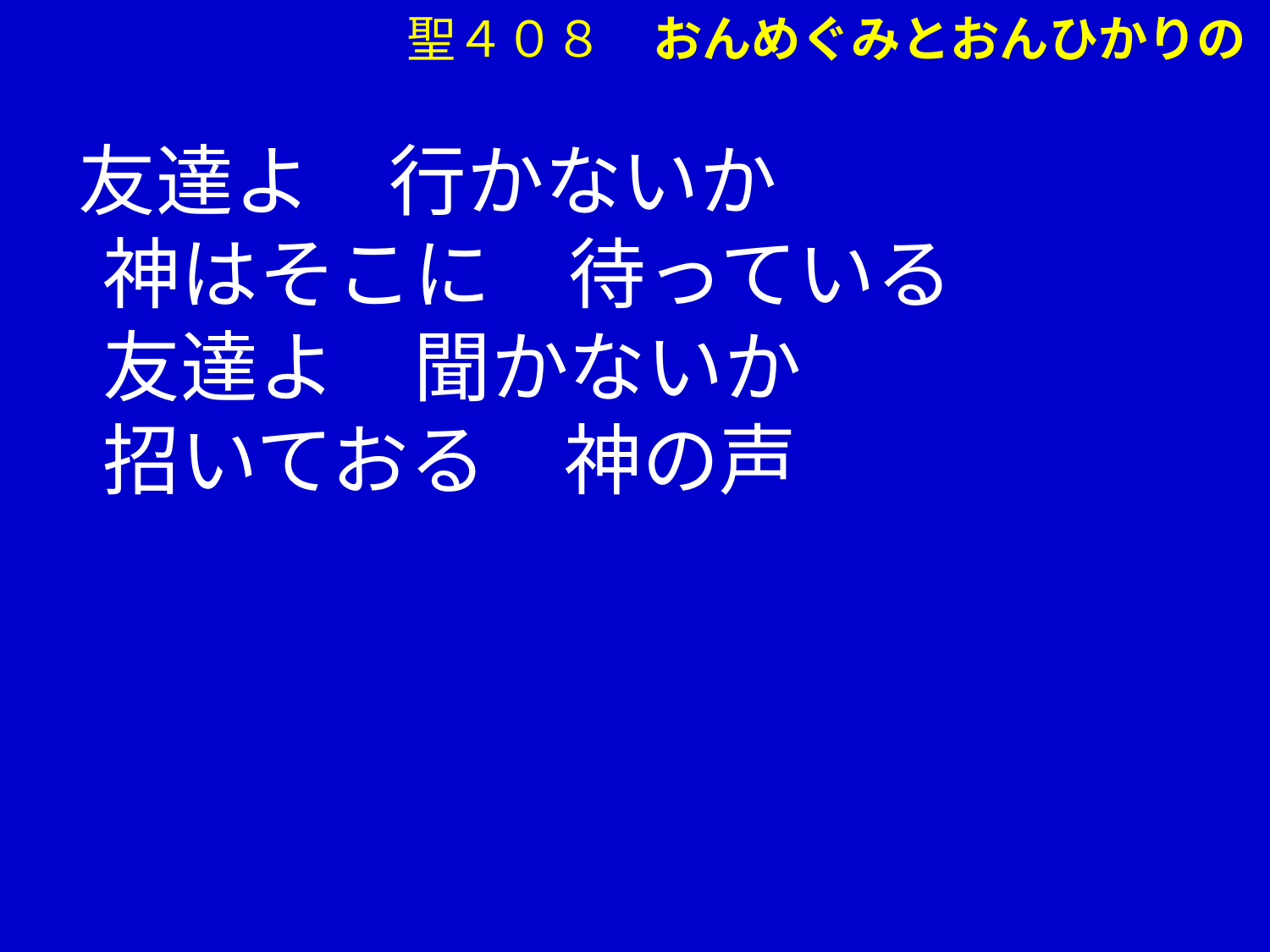

聖４０８　おんめぐみとおんひかりの
  友達よ　行かないか
　神はそこに　待っている
　友達よ　聞かないか
　招いておる　神の声